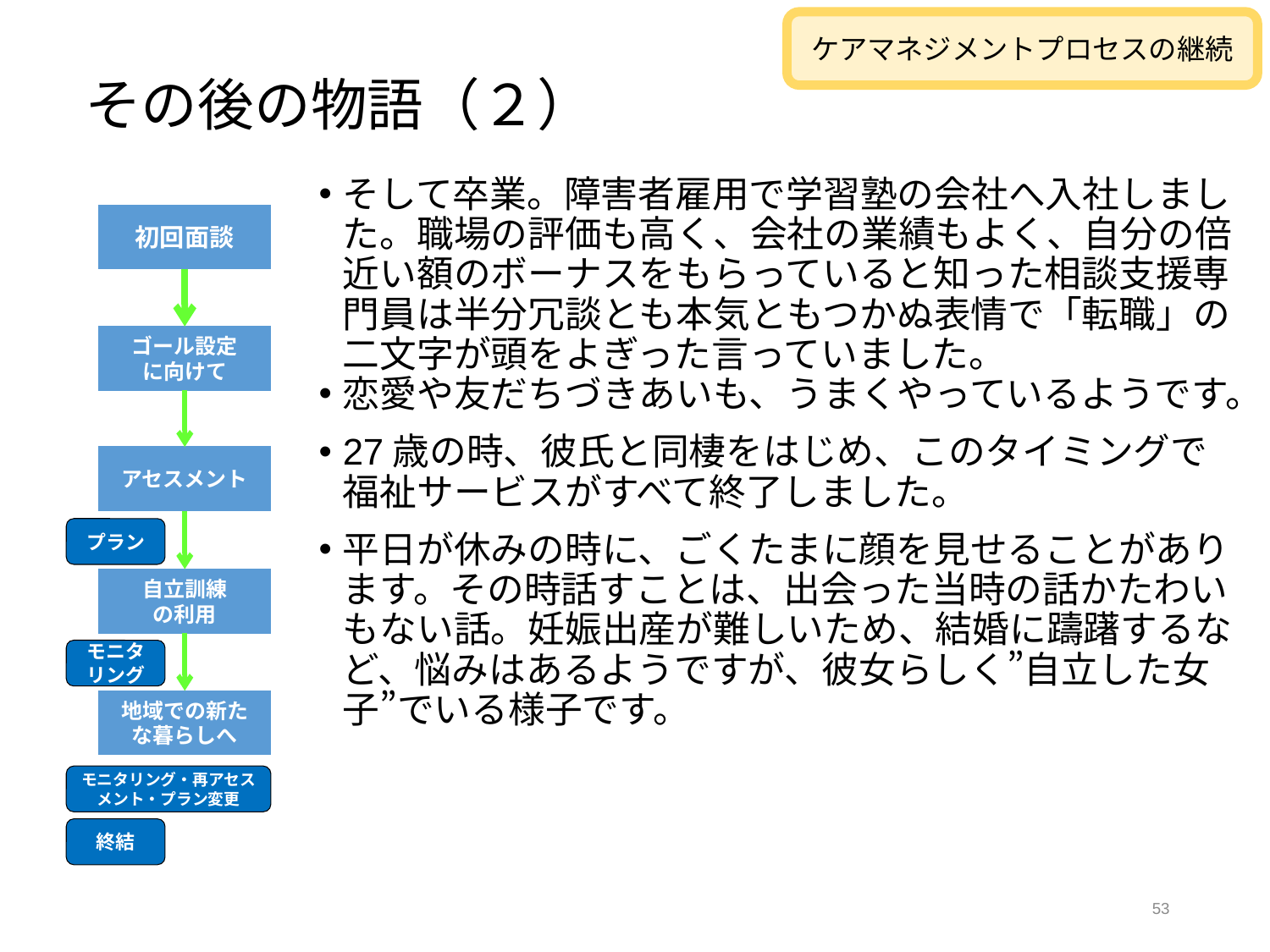

ケアマネジメントプロセスの継続
# その後の物語（２）
そして卒業。障害者雇用で学習塾の会社へ入社しました。職場の評価も高く、会社の業績もよく、自分の倍近い額のボーナスをもらっていると知った相談支援専門員は半分冗談とも本気ともつかぬ表情で「転職」の二文字が頭をよぎった言っていました。
恋愛や友だちづきあいも、うまくやっているようです。

27歳の時、彼氏と同棲をはじめ、このタイミングで福祉サービスがすべて終了しました。

平日が休みの時に、ごくたまに顔を見せることがあります。その時話すことは、出会った当時の話かたわいもない話。妊娠出産が難しいため、結婚に躊躇するなど、悩みはあるようですが、彼女らしく”自立した女子”でいる様子です。
初回面談
ゴール設定
に向けて
アセスメント
プラン
自立訓練
の利用
モニタリング
地域での新たな暮らしへ
モニタリング・再アセスメント・プラン変更
終結
53